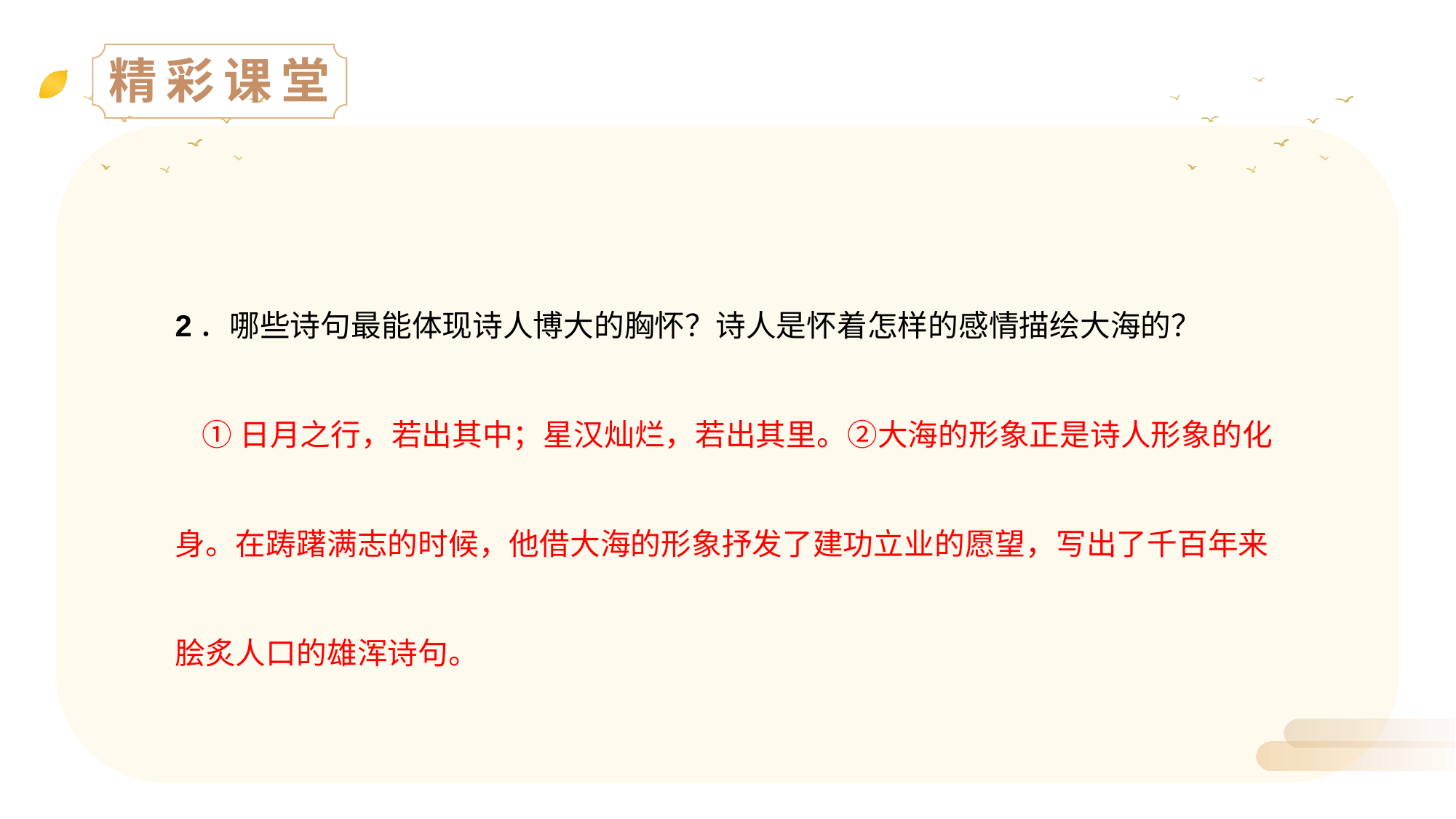

精彩课堂

2．哪些诗句最能体现诗人博大的胸怀？诗人是怀着怎样的感情描绘大海的？
    ①日月之行，若出其中；星汉灿烂，若出其里。②大海的形象正是诗人形象的化身。在踌躇满志的时候，他借大海的形象抒发了建功立业的愿望，写出了千百年来脍炙人口的雄浑诗句。